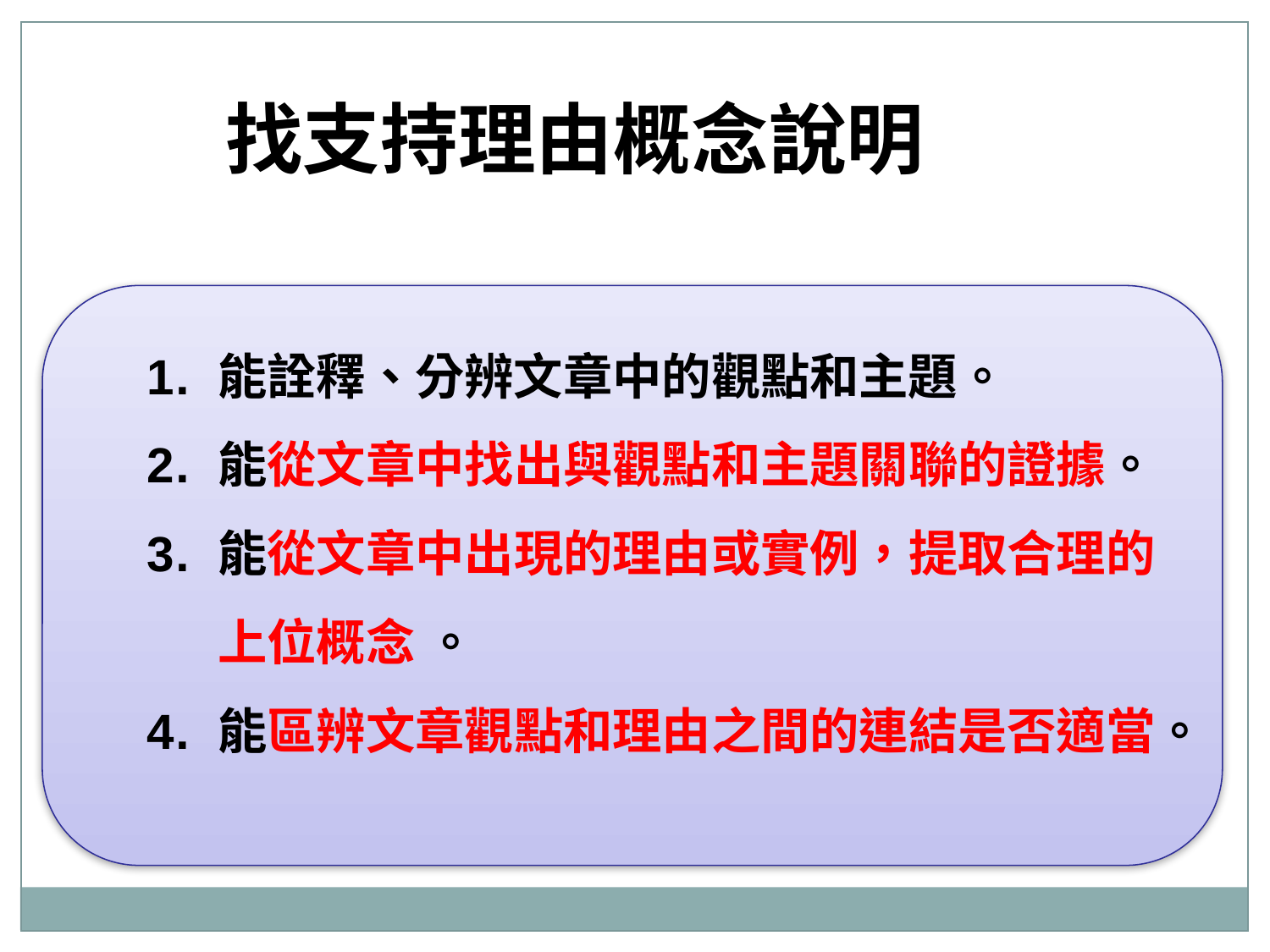

找支持理由概念說明
能詮釋、分辨文章中的觀點和主題。
能從文章中找出與觀點和主題關聯的證據。
能從文章中出現的理由或實例，提取合理的上位概念 。
能區辨文章觀點和理由之間的連結是否適當。